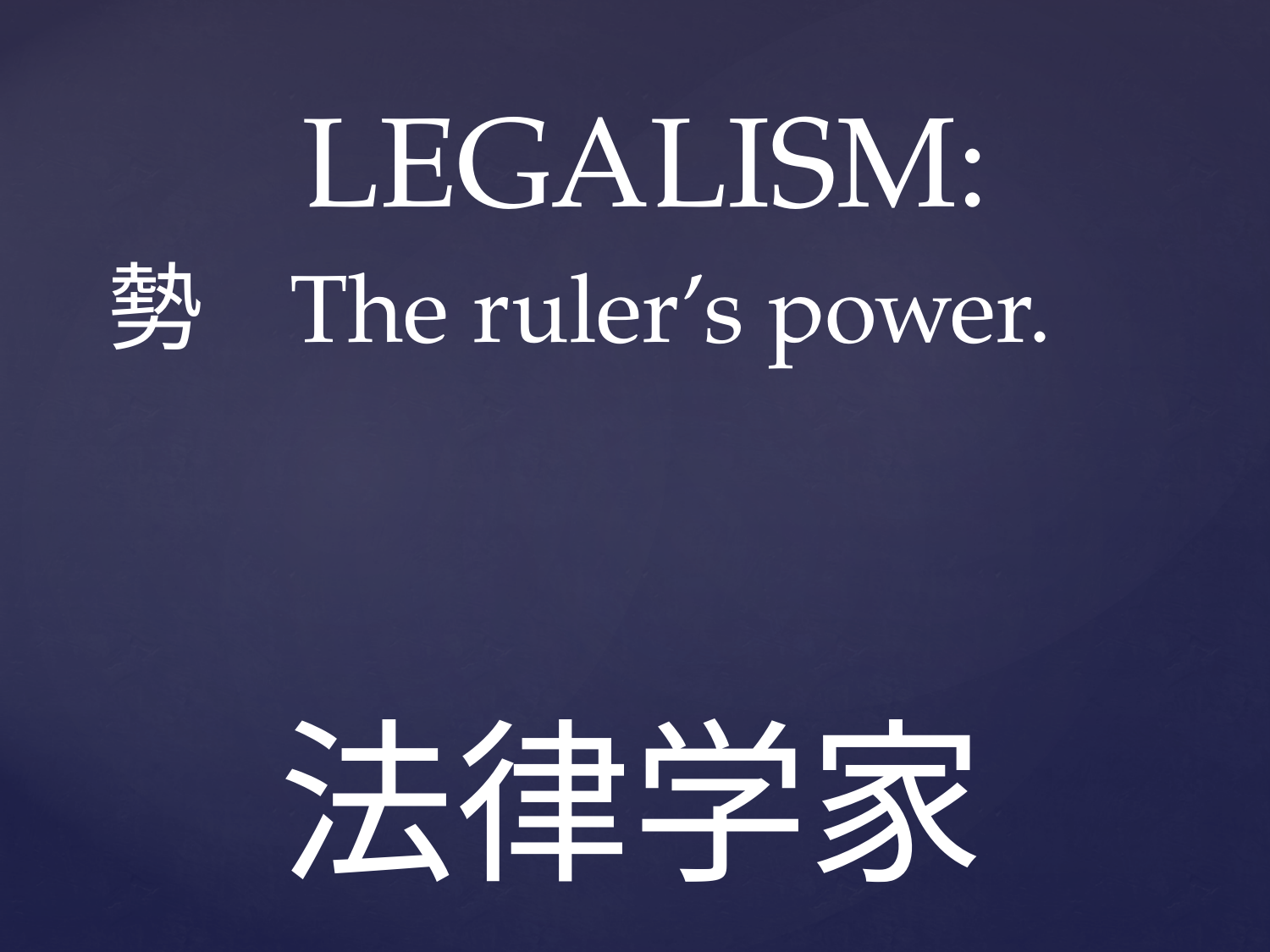

LEGALISM:
勢   The ruler’s power.
# 法律学家